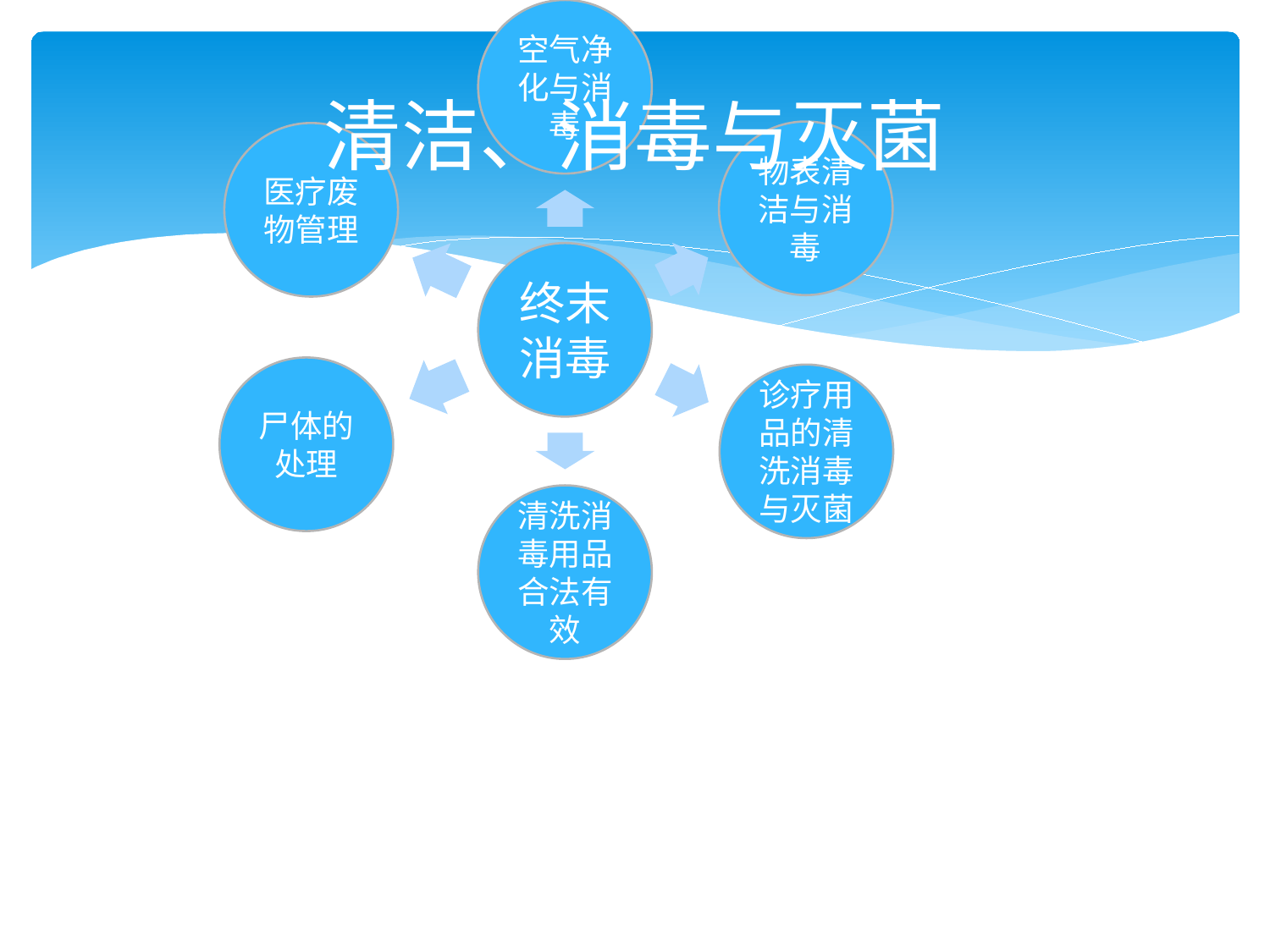

# 清洁、消毒与灭菌
终末消毒
空气净化与消毒
物表清洁与消毒
诊疗用品的清洗消毒与灭菌
清洗消毒用品合法有效
尸体的处理
医疗废物管理